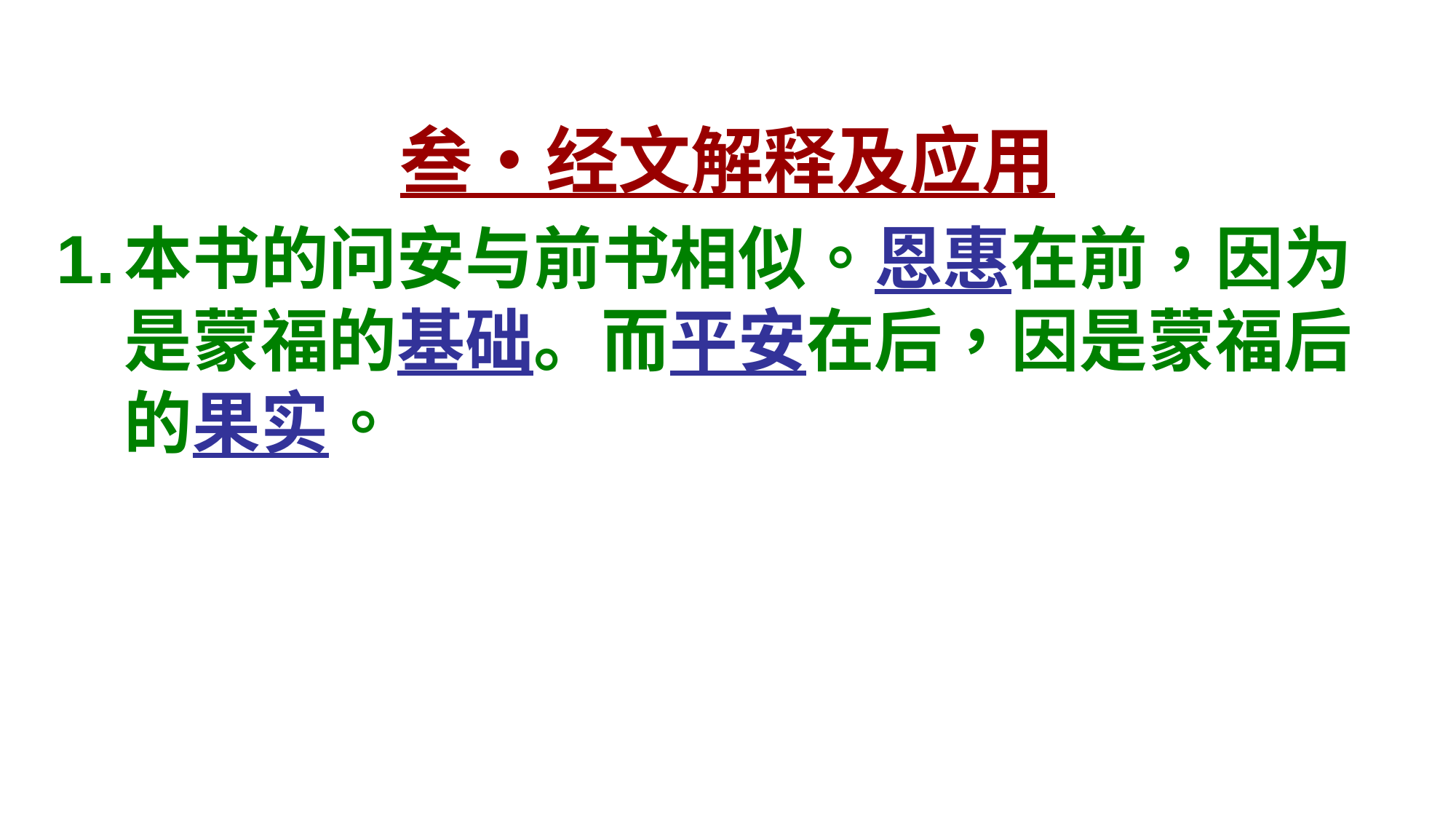

叁‧经文解释及应用
本书的问安与前书相似。恩惠在前，因为是蒙福的基础。而平安在后，因是蒙福后的果实。